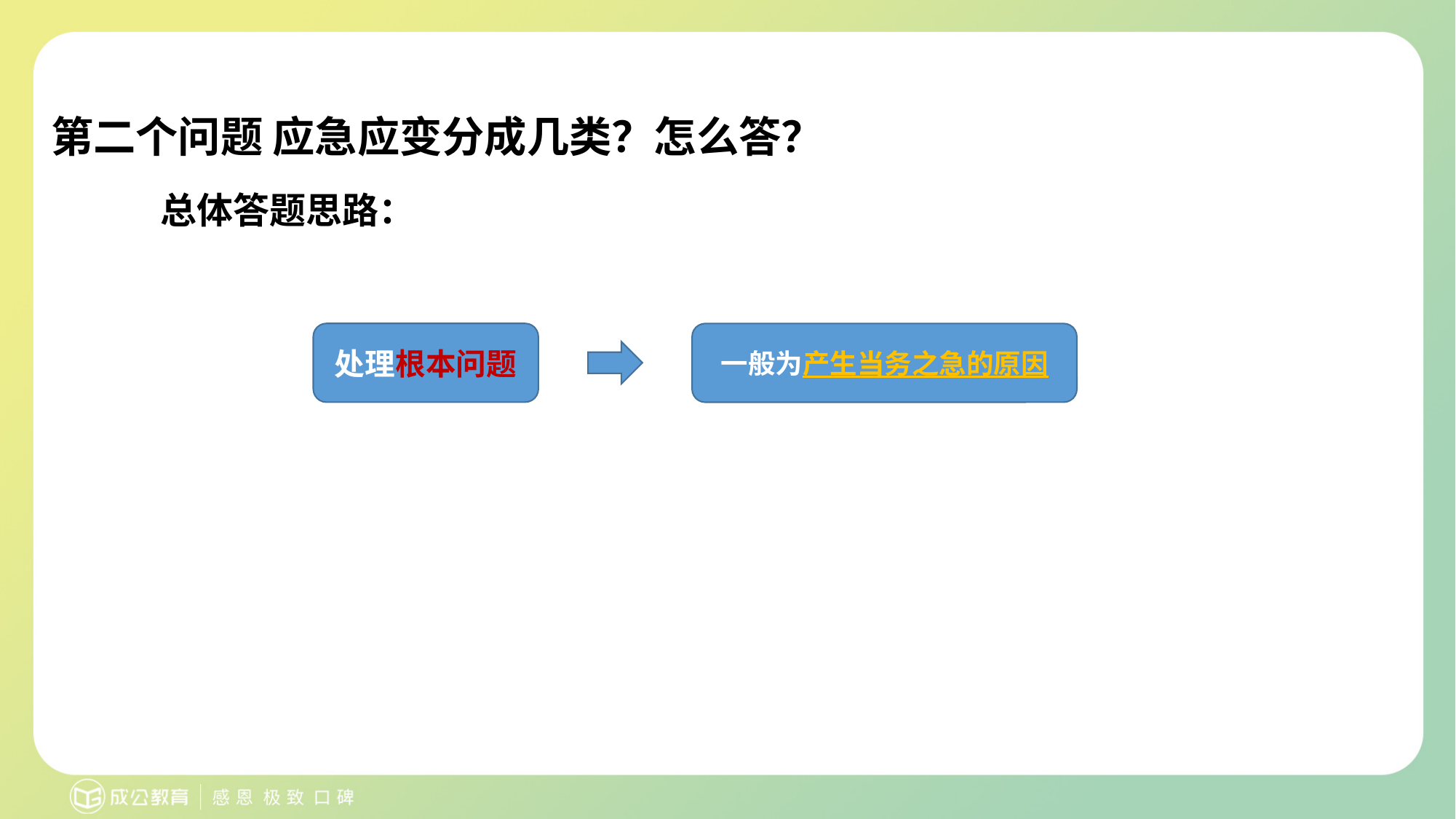

# 第二个问题 应急应变分成几类？怎么答？
总体答题思路：

处理根本问题
一般为产生当务之急的原因